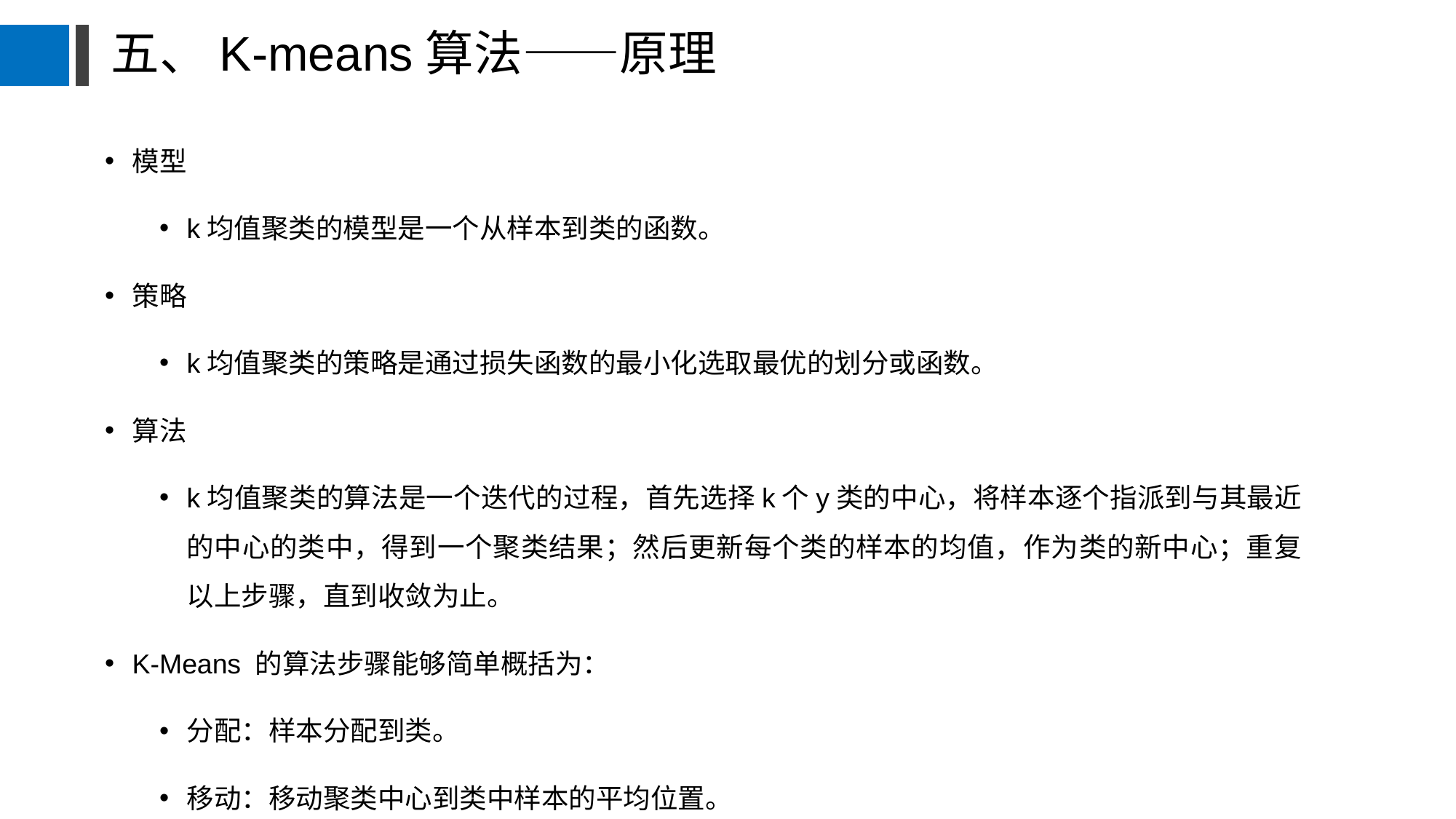

# 五、K-means算法——原理
模型
k均值聚类的模型是一个从样本到类的函数。
策略
k均值聚类的策略是通过损失函数的最小化选取最优的划分或函数。
算法
k均值聚类的算法是一个迭代的过程，首先选择k个y类的中心，将样本逐个指派到与其最近的中心的类中，得到一个聚类结果；然后更新每个类的样本的均值，作为类的新中心；重复以上步骤，直到收敛为止。
K-Means 的算法步骤能够简单概括为：
分配：样本分配到类。
移动：移动聚类中心到类中样本的平均位置。